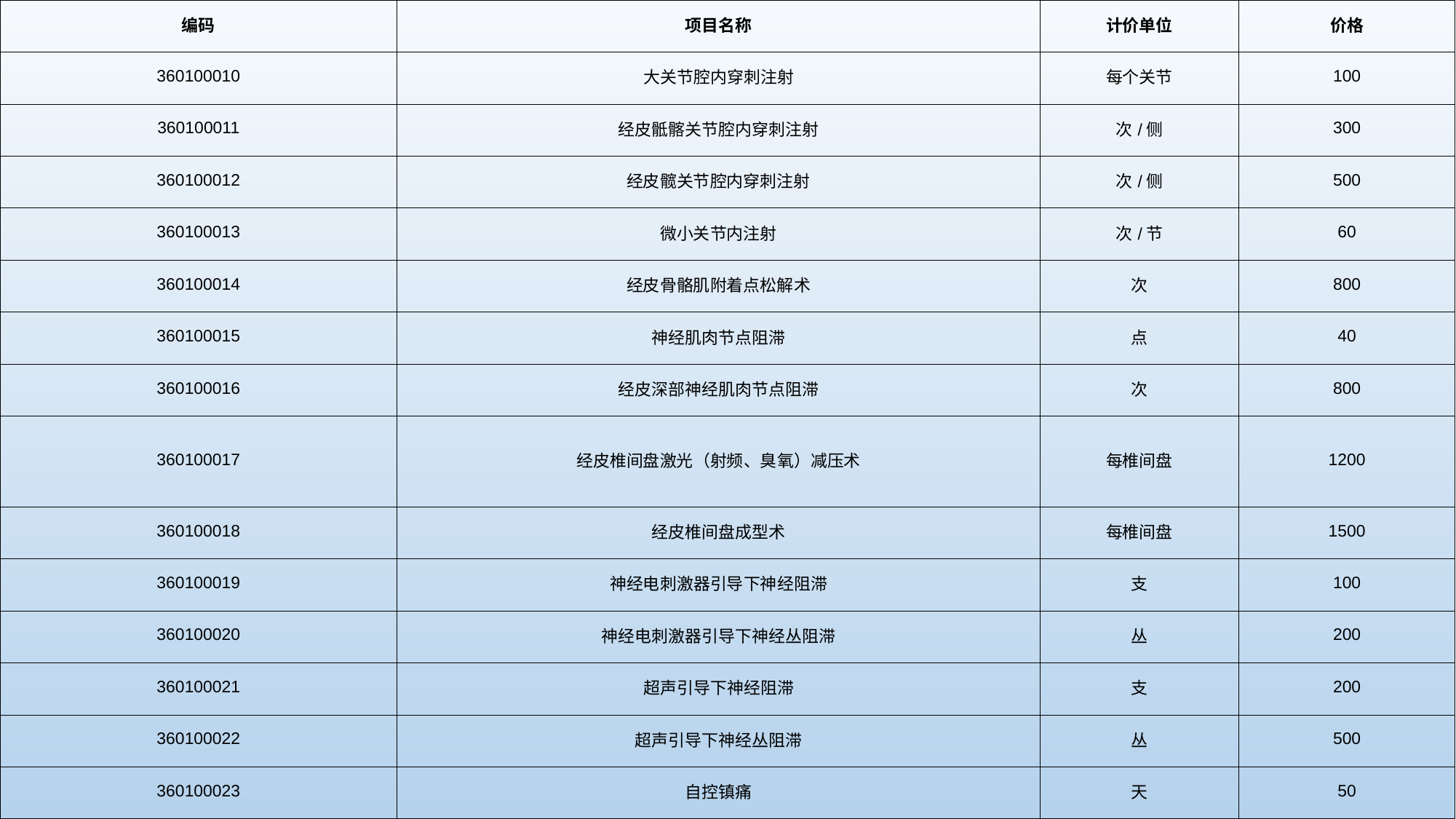

| 编码 | 项目名称 | 计价单位 | 价格 |
| --- | --- | --- | --- |
| 360100010 | 大关节腔内穿刺注射 | 每个关节 | 100 |
| 360100011 | 经皮骶髂关节腔内穿刺注射 | 次/侧 | 300 |
| 360100012 | 经皮髋关节腔内穿刺注射 | 次/侧 | 500 |
| 360100013 | 微小关节内注射 | 次/节 | 60 |
| 360100014 | 经皮骨骼肌附着点松解术 | 次 | 800 |
| 360100015 | 神经肌肉节点阻滞 | 点 | 40 |
| 360100016 | 经皮深部神经肌肉节点阻滞 | 次 | 800 |
| 360100017 | 经皮椎间盘激光（射频、臭氧）减压术 | 每椎间盘 | 1200 |
| 360100018 | 经皮椎间盘成型术 | 每椎间盘 | 1500 |
| 360100019 | 神经电刺激器引导下神经阻滞 | 支 | 100 |
| 360100020 | 神经电刺激器引导下神经丛阻滞 | 丛 | 200 |
| 360100021 | 超声引导下神经阻滞 | 支 | 200 |
| 360100022 | 超声引导下神经丛阻滞 | 丛 | 500 |
| 360100023 | 自控镇痛 | 天 | 50 |